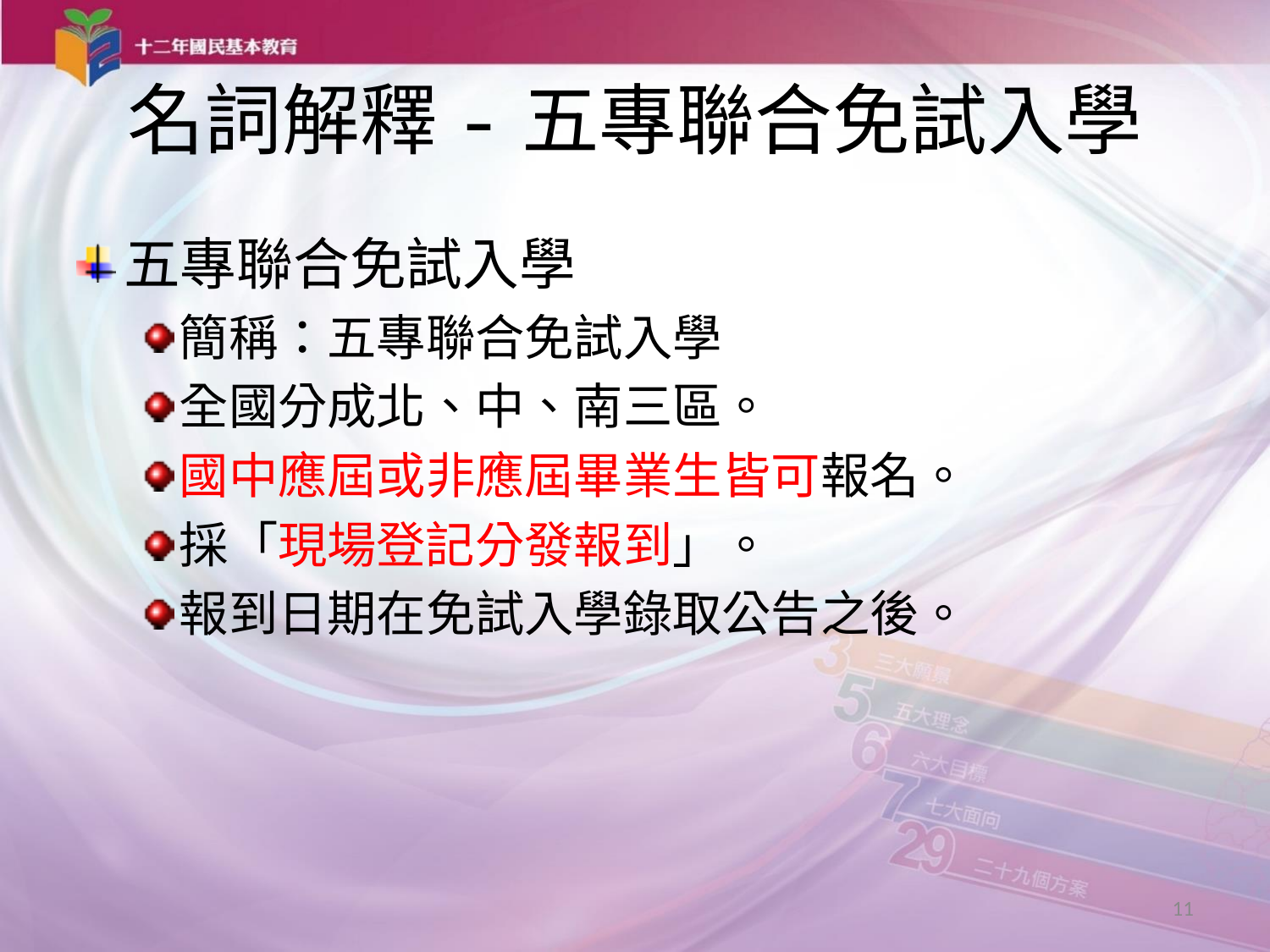

# 名詞解釋-五專聯合免試入學
五專聯合免試入學
簡稱：五專聯合免試入學
全國分成北、中、南三區。
國中應屆或非應屆畢業生皆可報名。
採「現場登記分發報到」。
報到日期在免試入學錄取公告之後。
11